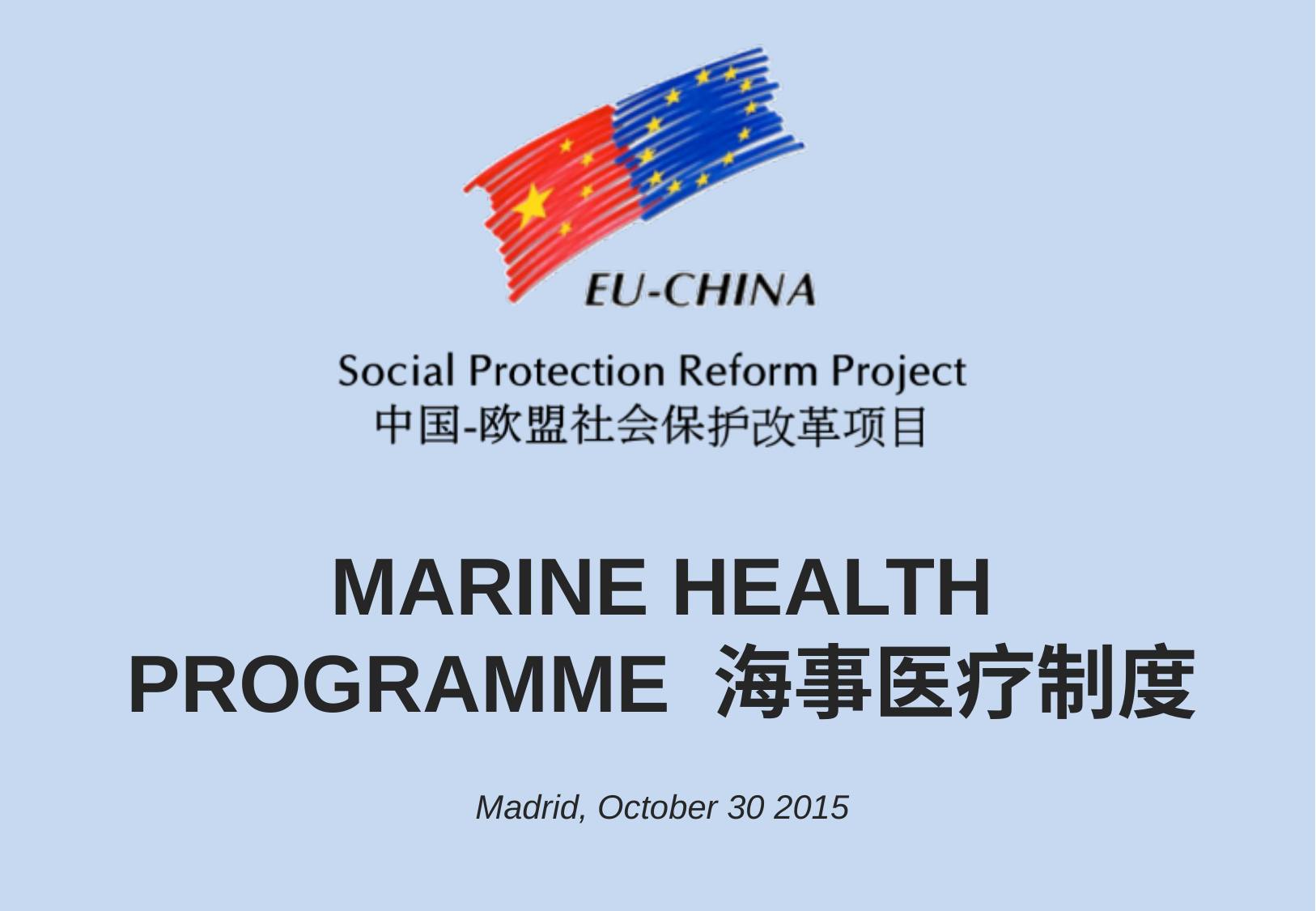

MARINE HEALTH PROGRAMME 海事医疗制度

Madrid, October 30 2015